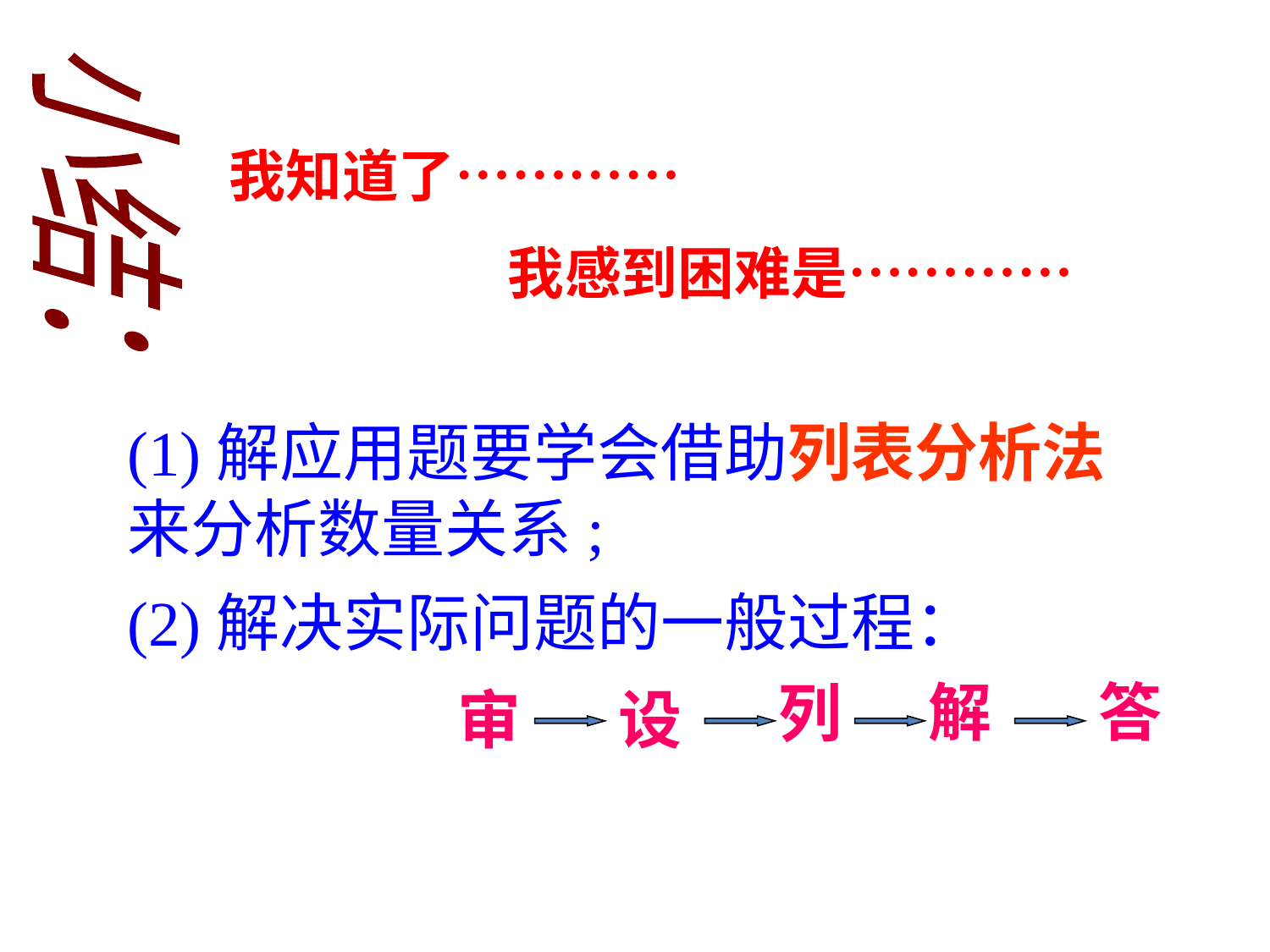

我知道了…………
              　                   我感到困难是…………

小结：
(1)解应用题要学会借助列表分析法来分析数量关系;

(2)解决实际问题的一般过程：
解
答
列
审
设